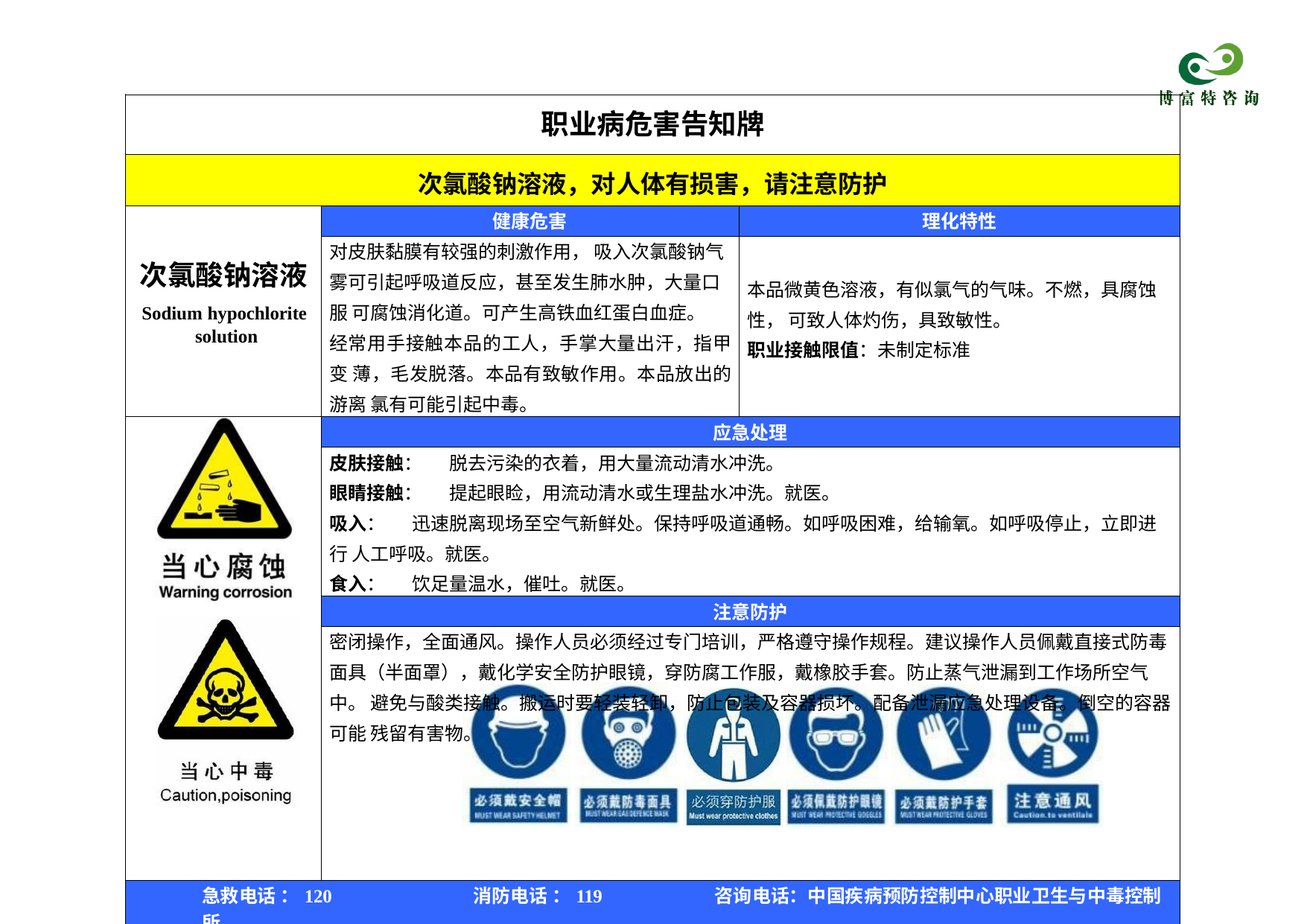

| 职业病危害告知牌 |  |  |
| --- | --- | --- |
| 次氯酸钠溶液，对人体有损害，请注意防护 |  |  |
| 次氯酸钠溶液 Sodium hypochlorite solution | 健康危害 | 理化特性 |
|  | 对皮肤黏膜有较强的刺激作用， 吸入次氯酸钠气 雾可引起呼吸道反应，甚至发生肺水肿，大量口服 可腐蚀消化道。可产生高铁血红蛋白血症。 经常用手接触本品的工人，手掌大量出汗，指甲变 薄，毛发脱落。本品有致敏作用。本品放出的游离 氯有可能引起中毒。 | 本品微黄色溶液，有似氯气的气味。不燃，具腐蚀性， 可致人体灼伤，具致敏性。 职业接触限值：未制定标准 |
|  | 应急处理 |  |
|  | 皮肤接触： 脱去污染的衣着，用大量流动清水冲洗。 眼睛接触： 提起眼睑，用流动清水或生理盐水冲洗。就医。 吸入： 迅速脱离现场至空气新鲜处。保持呼吸道通畅。如呼吸困难，给输氧。如呼吸停止，立即进行 人工呼吸。就医。 食入： 饮足量温水，催吐。就医。 |  |
|  | 注意防护 |  |
|  | 密闭操作，全面通风。操作人员必须经过专门培训，严格遵守操作规程。建议操作人员佩戴直接式防毒 面具（半面罩），戴化学安全防护眼镜，穿防腐工作服，戴橡胶手套。防止蒸气泄漏到工作场所空气中。 避免与酸类接触。搬运时要轻装轻卸，防止包装及容器损坏。配备泄漏应急处理设备。倒空的容器可能 残留有害物。 |  |
| 急救电话 ：120 消防电话 ：119 咨询电话：中国疾病预防控制中心职业卫生与中毒控制所 |  |  |